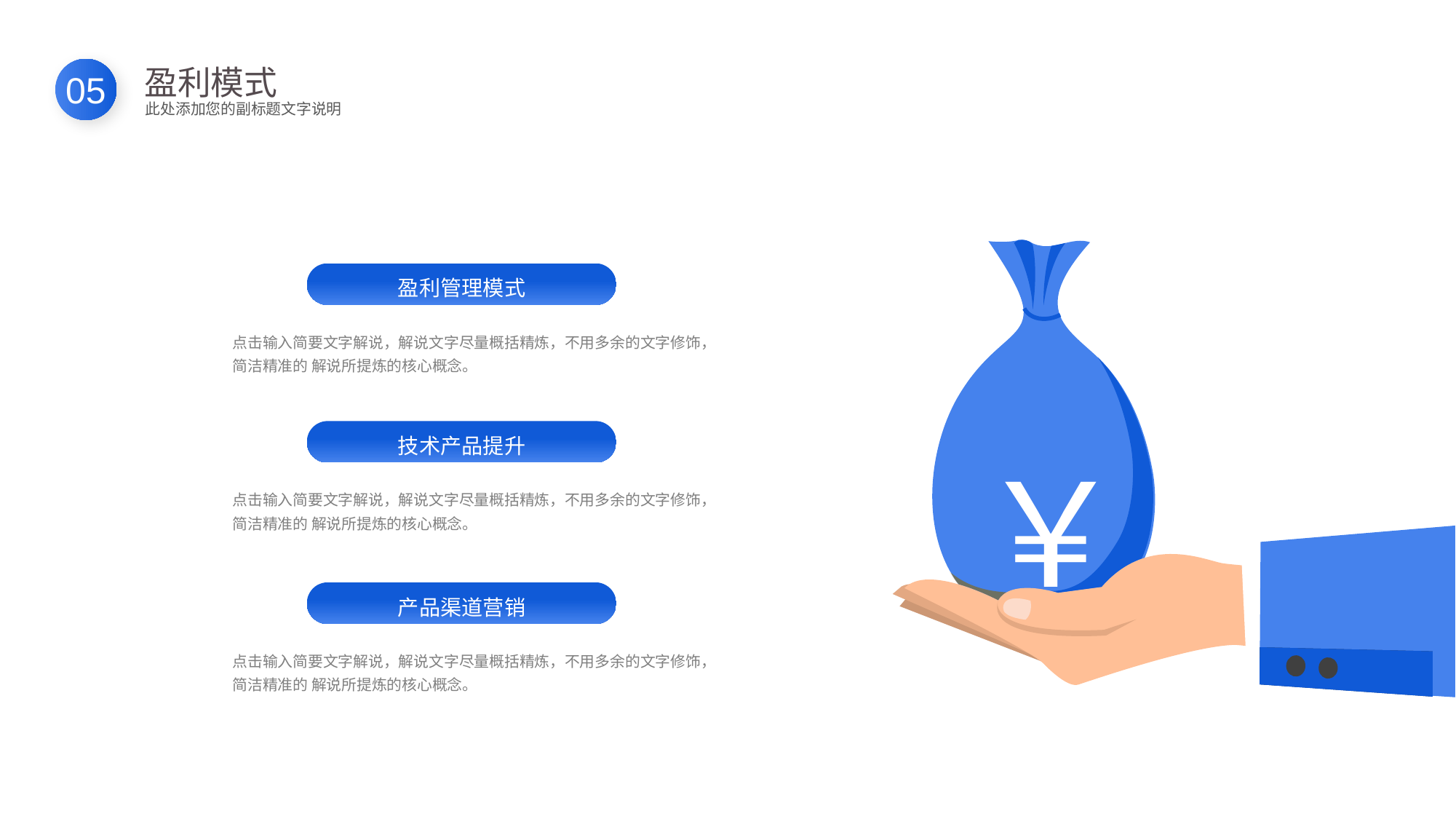

盈利模式
此处添加您的副标题文字说明
05

盈利管理模式
点击输入简要文字解说，解说文字尽量概括精炼，不用多余的文字修饰，简洁精准的 解说所提炼的核心概念。
￥

技术产品提升
点击输入简要文字解说，解说文字尽量概括精炼，不用多余的文字修饰，简洁精准的 解说所提炼的核心概念。

产品渠道营销
点击输入简要文字解说，解说文字尽量概括精炼，不用多余的文字修饰，简洁精准的 解说所提炼的核心概念。